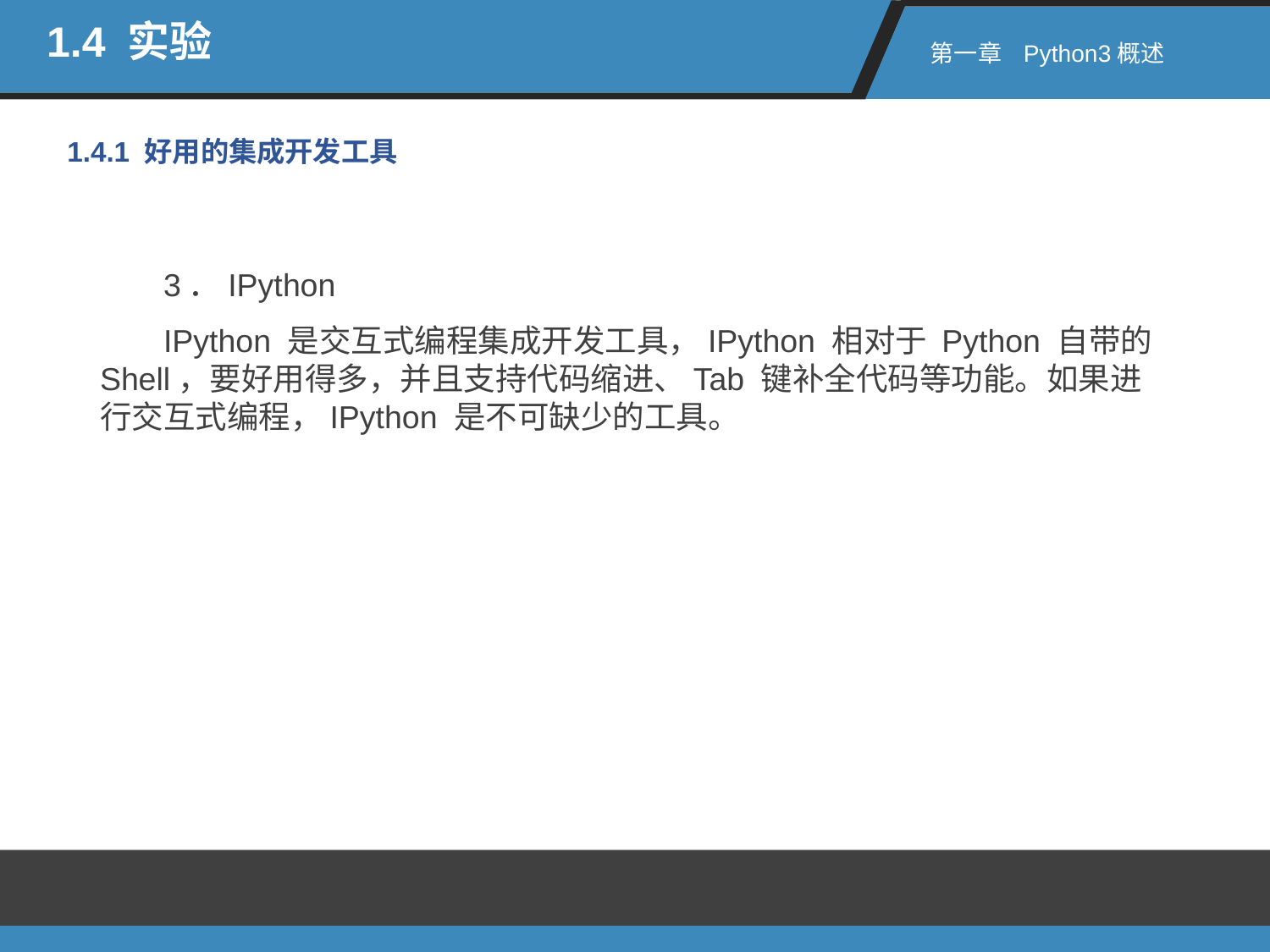

1.4 实验
第一章   Python3概述
1.4.1 好用的集成开发工具
3．IPython
IPython 是交互式编程集成开发工具，IPython 相对于 Python 自带的 Shell，要好用得多，并且支持代码缩进、Tab 键补全代码等功能。如果进行交互式编程，IPython 是不可缺少的工具。